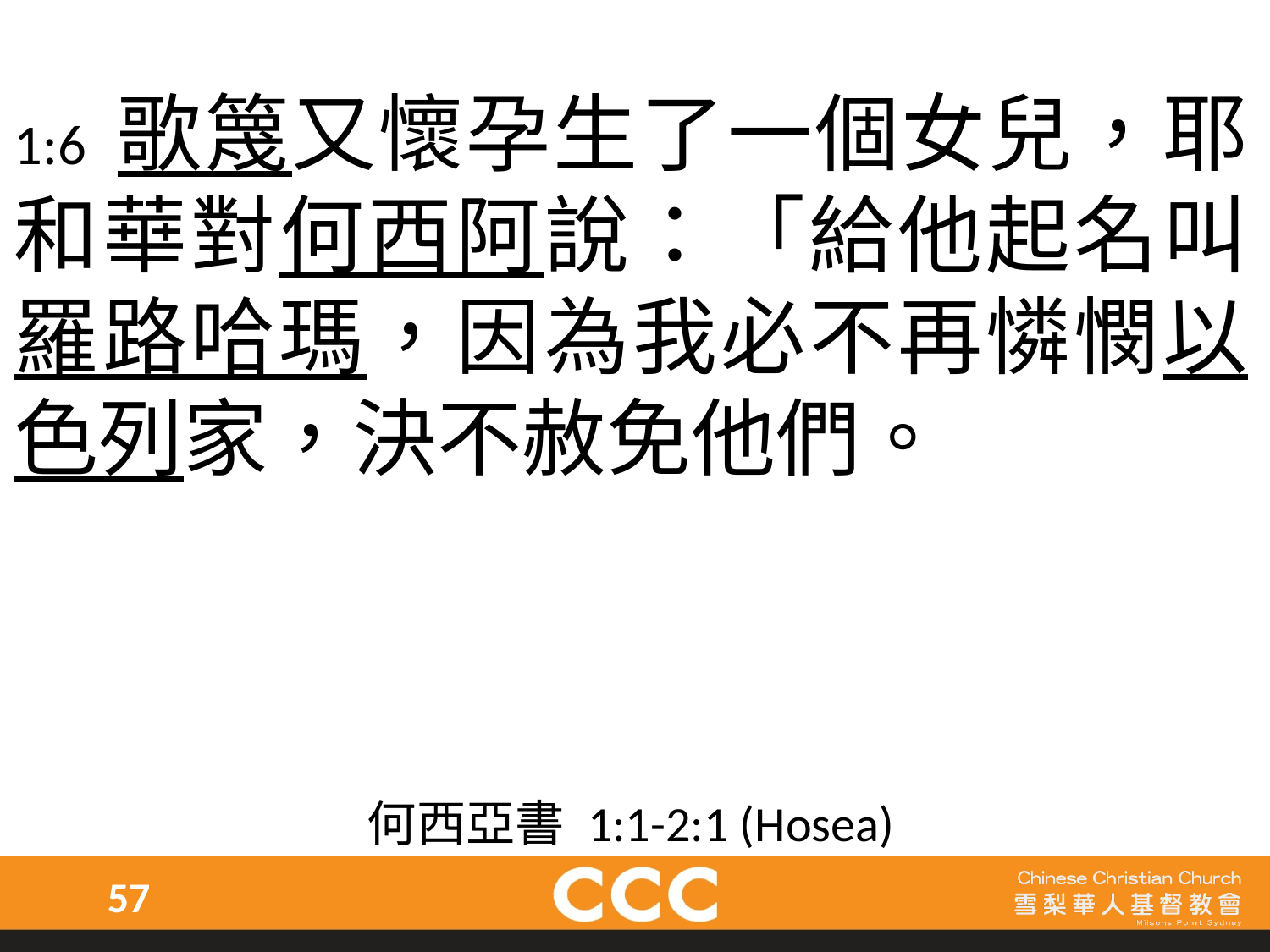

1:6 歌篾又懷孕生了一個女兒，耶和華對何西阿說：「給他起名叫羅路哈瑪，因為我必不再憐憫以色列家，決不赦免他們。
何西亞書 1:1-2:1 (Hosea)
57